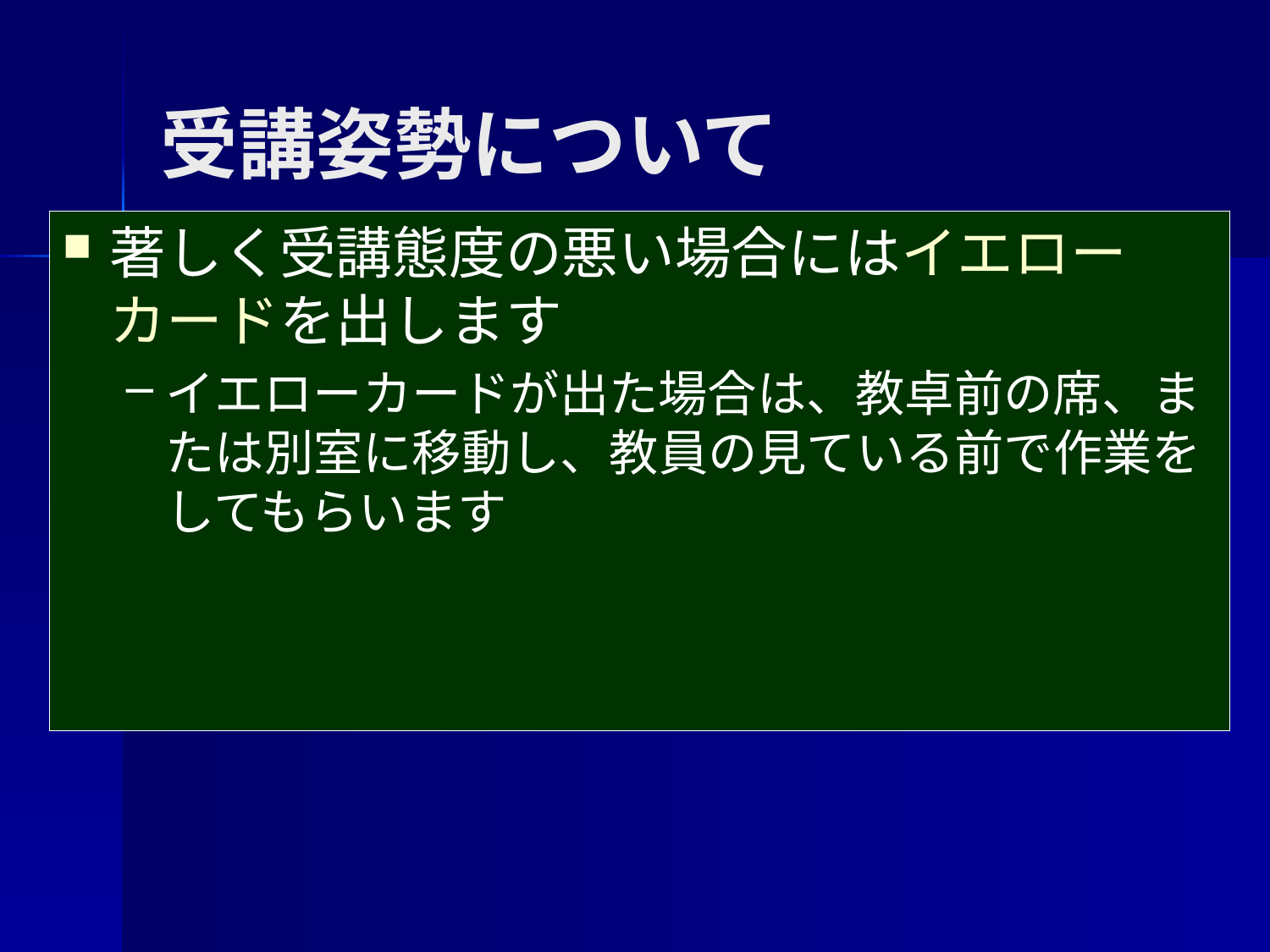

# 受講姿勢について
著しく受講態度の悪い場合にはイエローカードを出します
イエローカードが出た場合は、教卓前の席、または別室に移動し、教員の見ている前で作業をしてもらいます